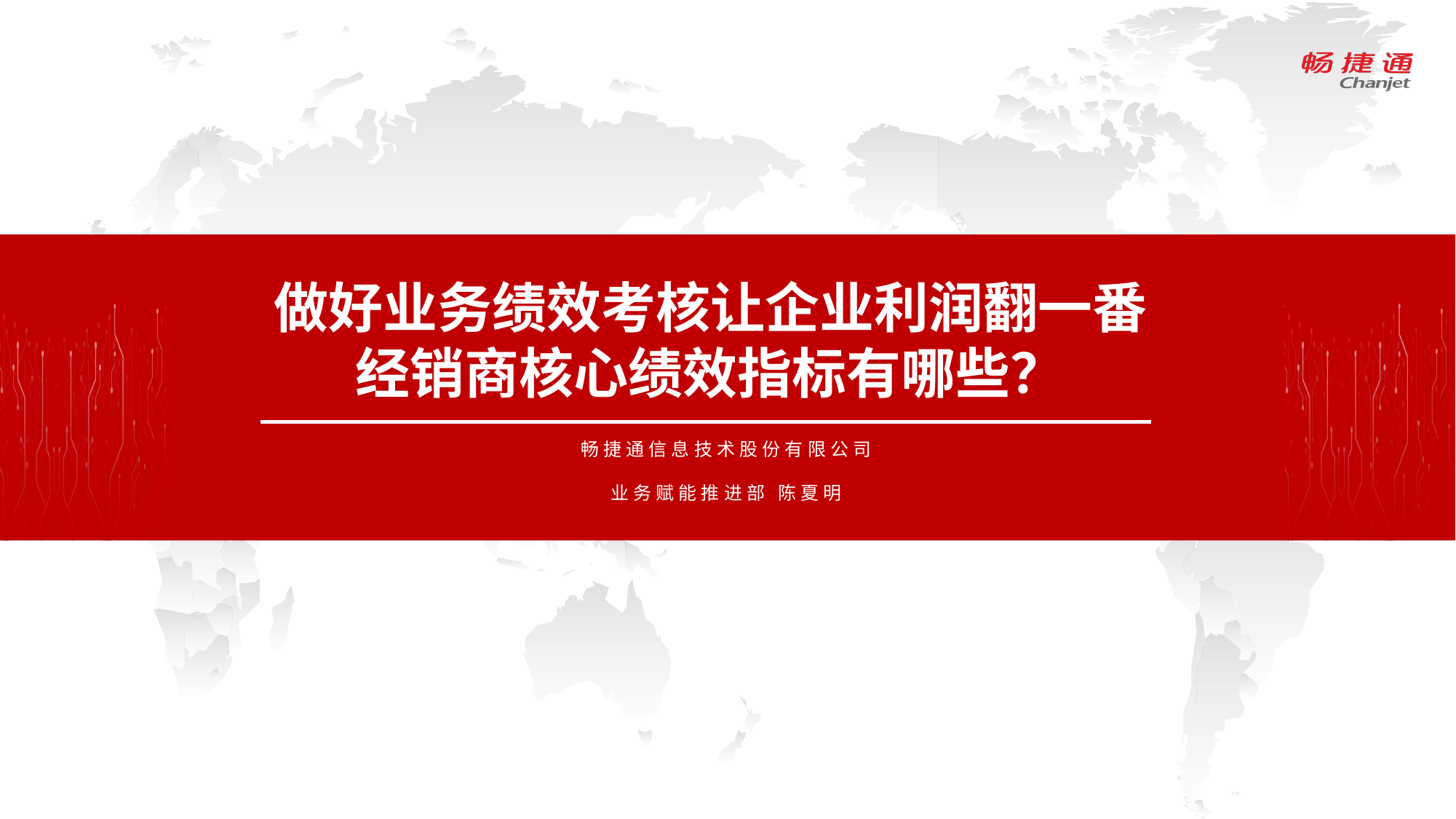

做好业务绩效考核让企业利润翻一番
经销商核心绩效指标有哪些？
畅捷通信息技术股份有限公司

业务赋能推进部 陈夏明